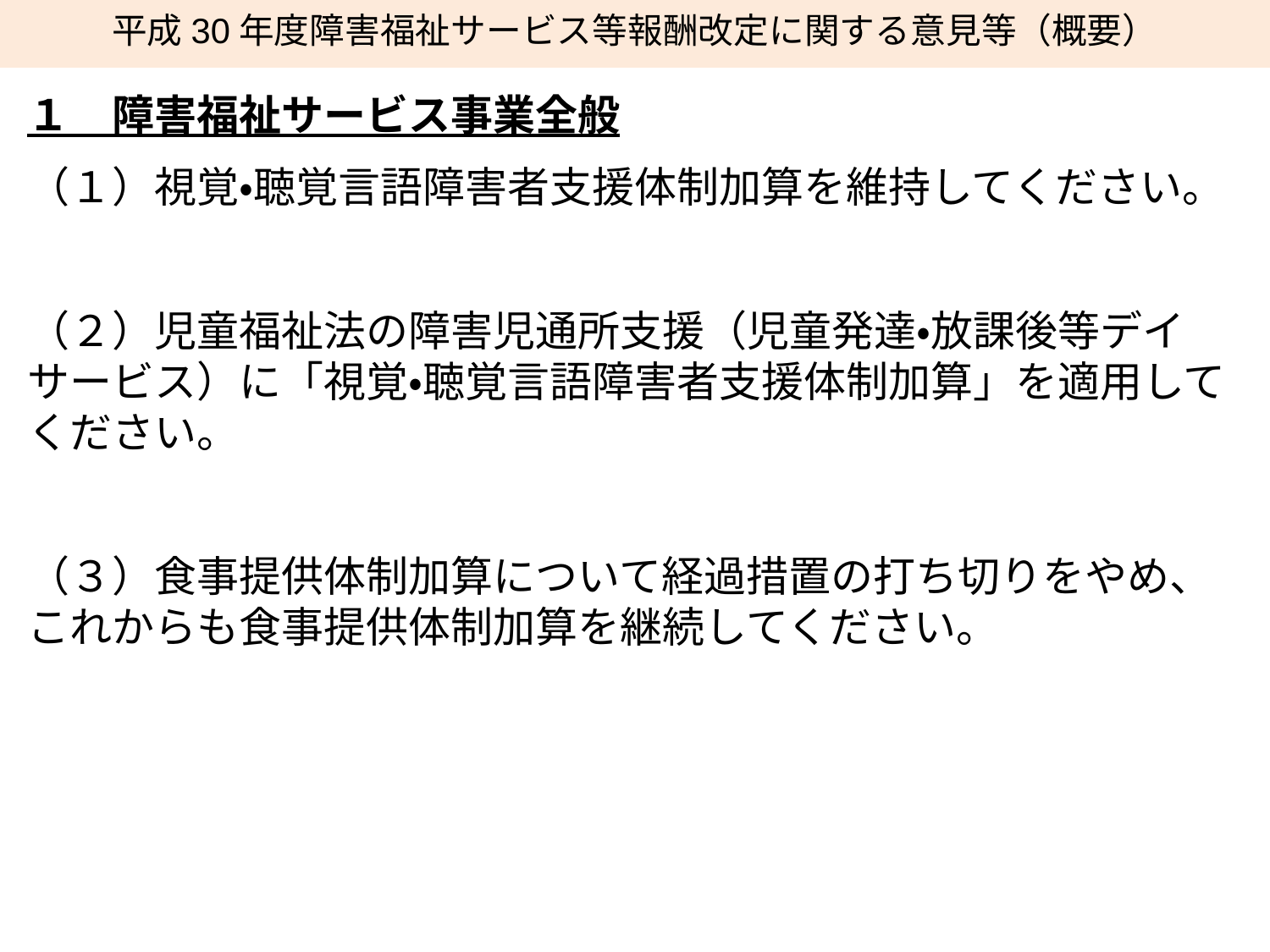

平成30年度障害福祉サービス等報酬改定に関する意見等（概要）
１　障害福祉サービス事業全般
（１）視覚・聴覚言語障害者支援体制加算を維持してください。

（２）児童福祉法の障害児通所支援（児童発達・放課後等デイサービス）に「視覚・聴覚言語障害者支援体制加算」を適用してください。

（３）食事提供体制加算について経過措置の打ち切りをやめ、これからも食事提供体制加算を継続してください。